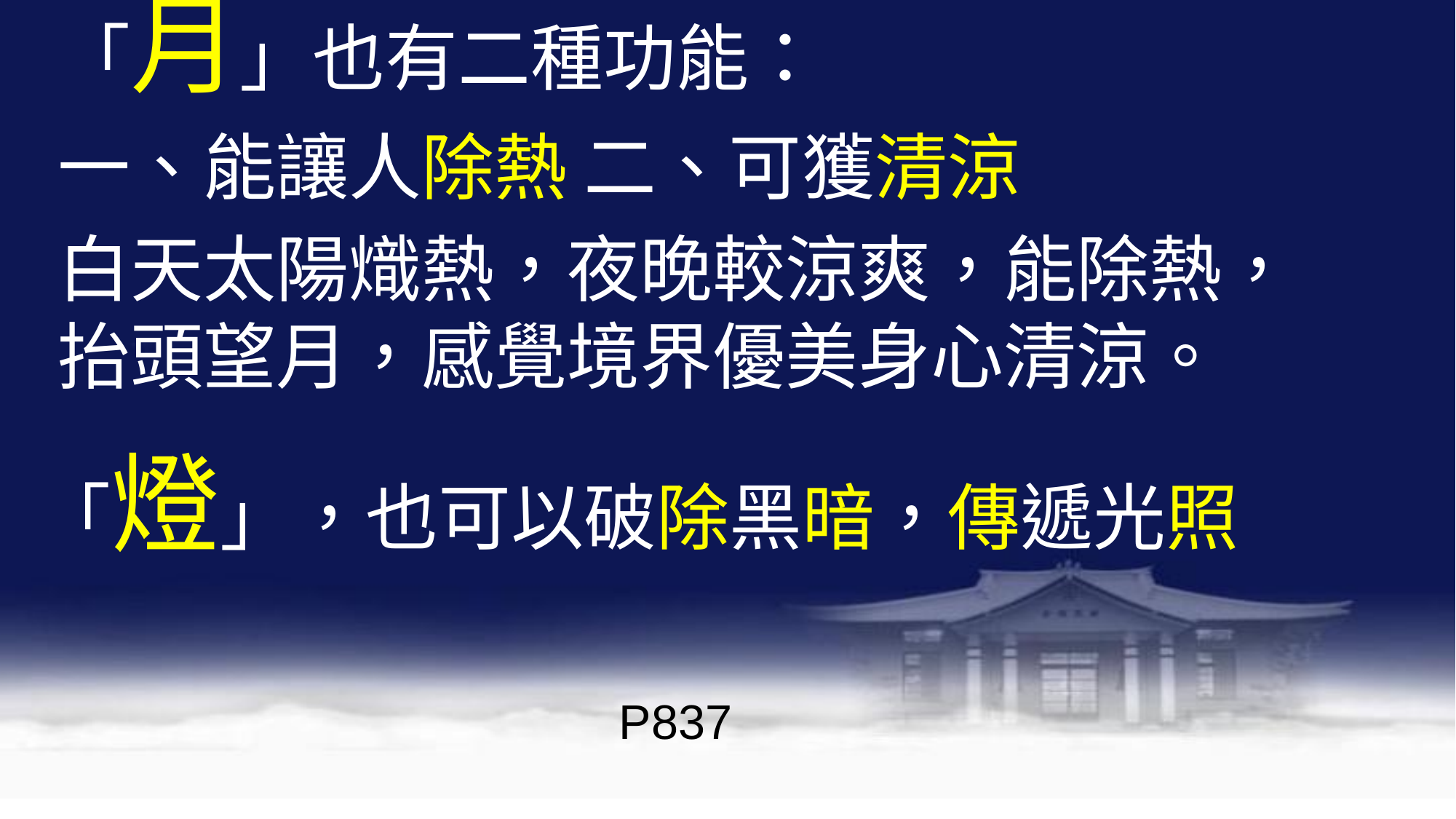

「月」也有二種功能：
一、能讓人除熱 二、可獲清涼
白天太陽熾熱，夜晚較涼爽，能除熱，抬頭望月，感覺境界優美身心清涼。

「燈」，也可以破除黑暗，傳遞光照
 P837